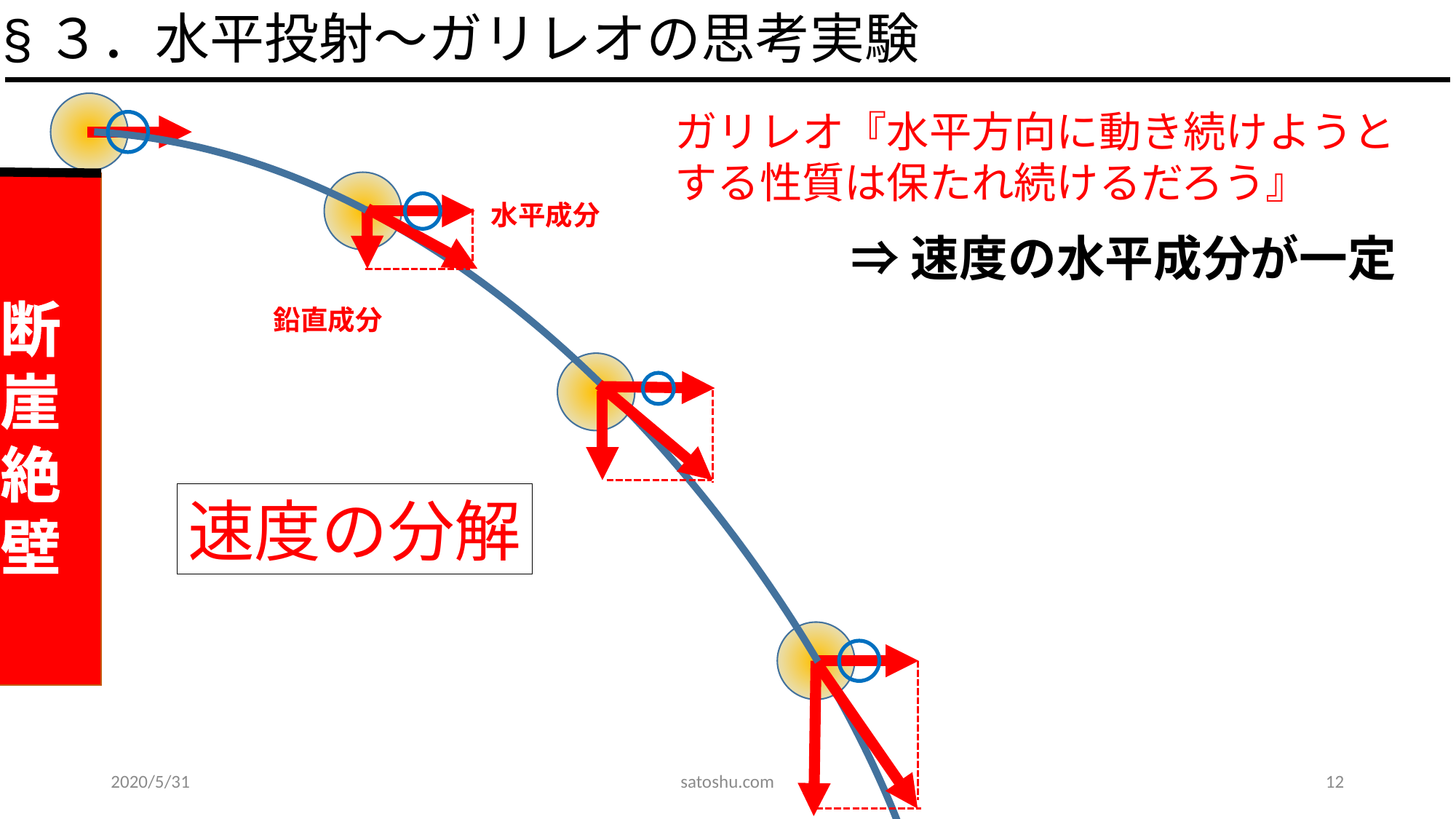

§３．水平投射～ガリレオの思考実験

ガリレオ『水平方向に動き続けようとする性質は保たれ続けるだろう』

断崖絶壁
水平成分

⇒速度の水平成分が一定
鉛直成分

速度の分解

2020/5/31
satoshu.com
12